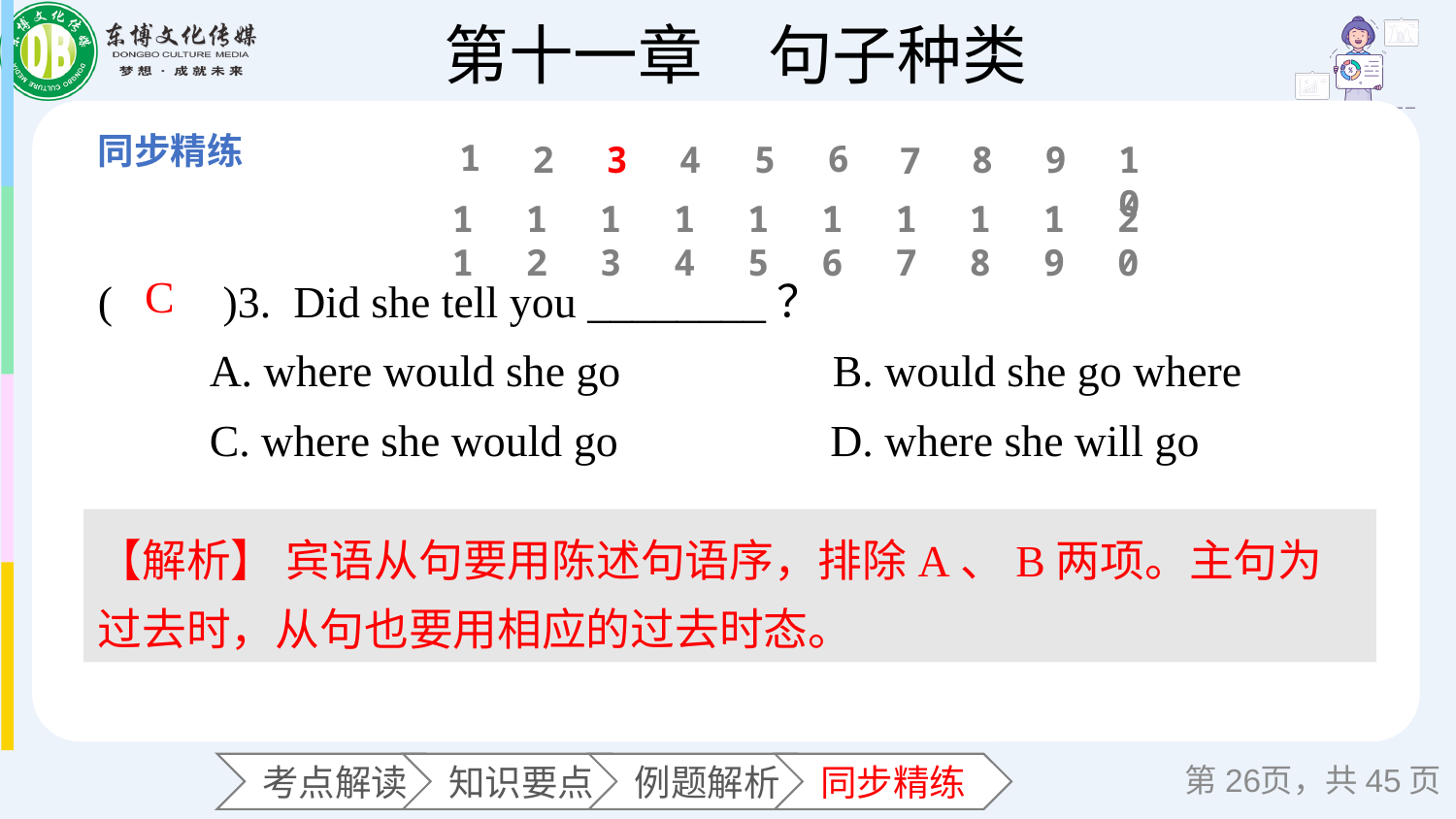

1
6
2
3
4
5
8
9
10
7
11
12
13
14
15
16
17
18
19
20
(　　)3.  Did she tell you ________？
          A. where would she go                   B. would she go where
          C. where she would go                   D. where she will go
C
【解析】 宾语从句要用陈述句语序，排除A、B两项。主句为过去时，从句也要用相应的过去时态。
第26页，共45页